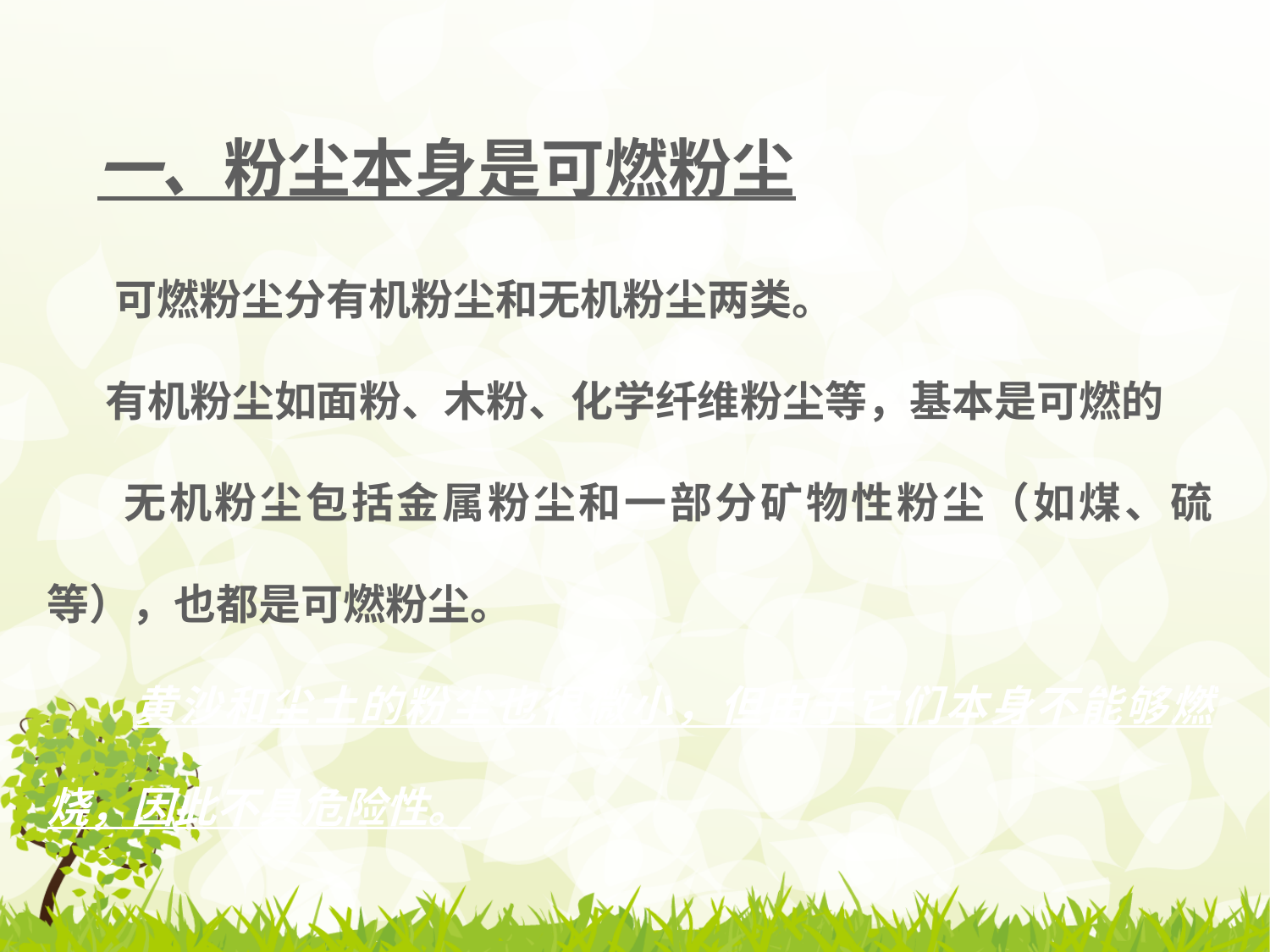

一、粉尘本身是可燃粉尘
      可燃粉尘分有机粉尘和无机粉尘两类。
     有机粉尘如面粉、木粉、化学纤维粉尘等，基本是可燃的
     无机粉尘包括金属粉尘和一部分矿物性粉尘（如煤、硫等），也都是可燃粉尘。
      黄沙和尘土的粉尘也很微小，但由于它们本身不能够燃烧，因此不具危险性。